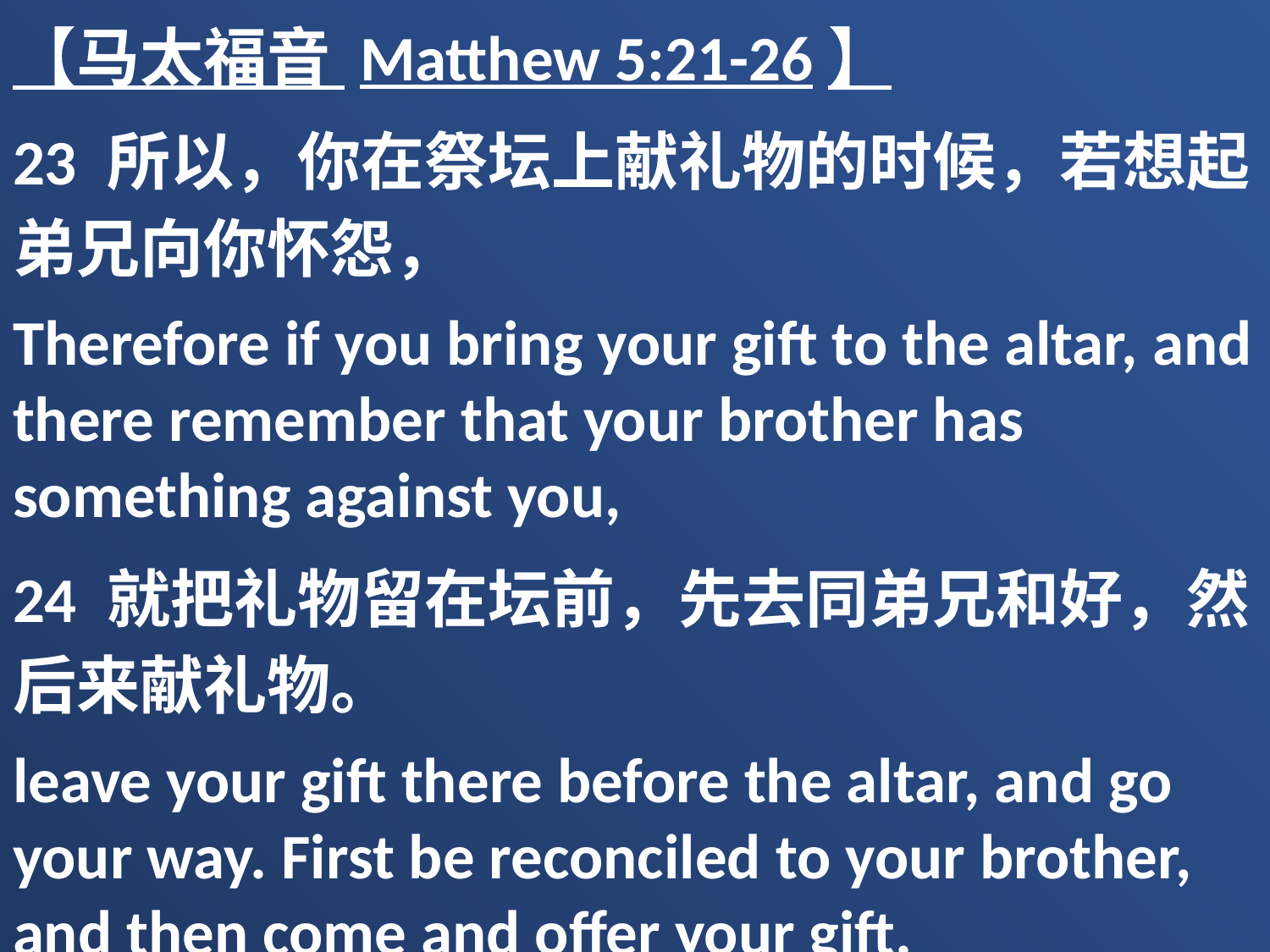

【马太福音 Matthew 5:21-26】
23 所以，你在祭坛上献礼物的时候，若想起弟兄向你怀怨，
Therefore if you bring your gift to the altar, and there remember that your brother has something against you,
24 就把礼物留在坛前，先去同弟兄和好，然后来献礼物。
leave your gift there before the altar, and go your way. First be reconciled to your brother, and then come and offer your gift.